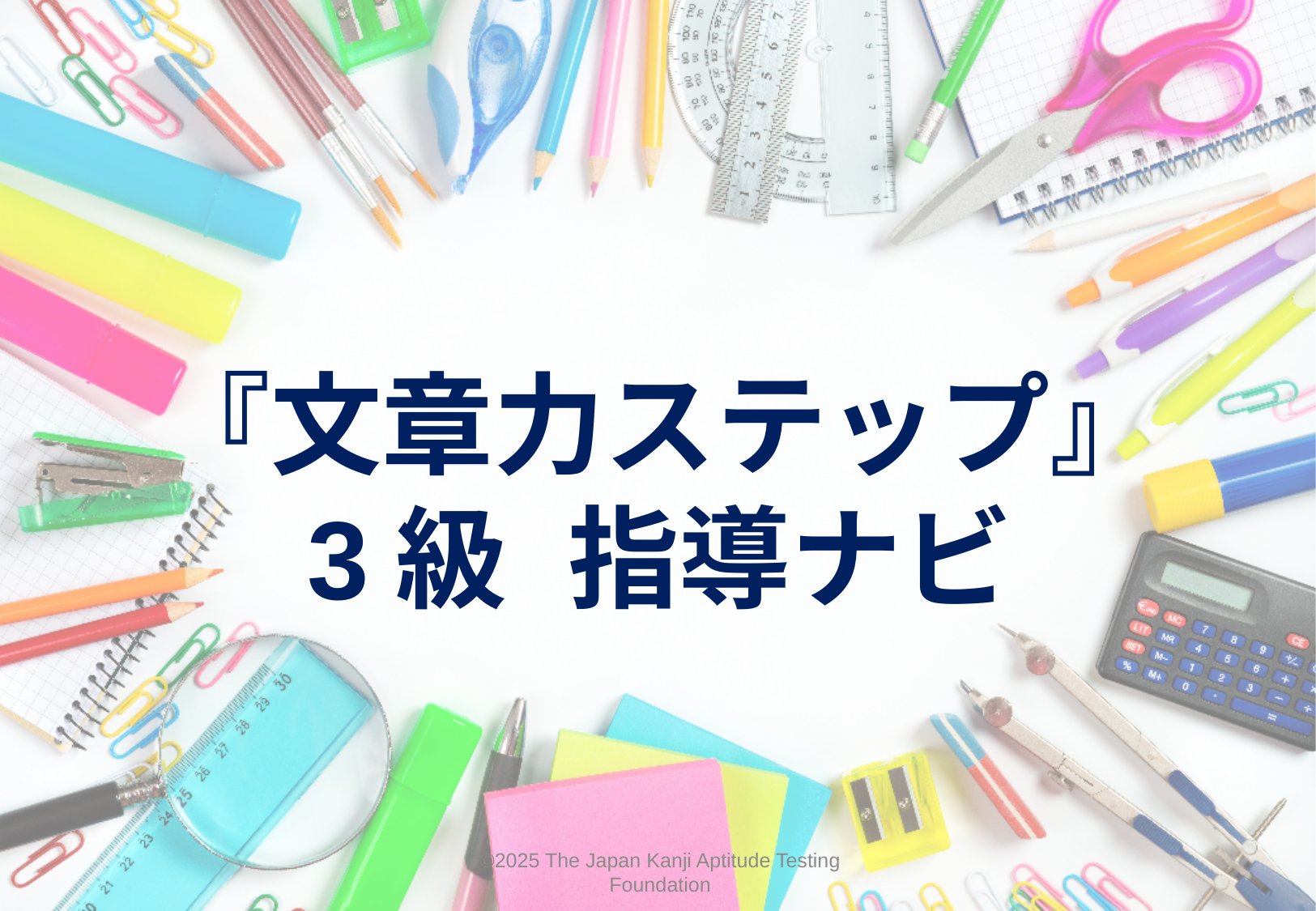

『文章力ステップ』
3級　指導ナビ
©2025 The Japan Kanji Aptitude Testing Foundation